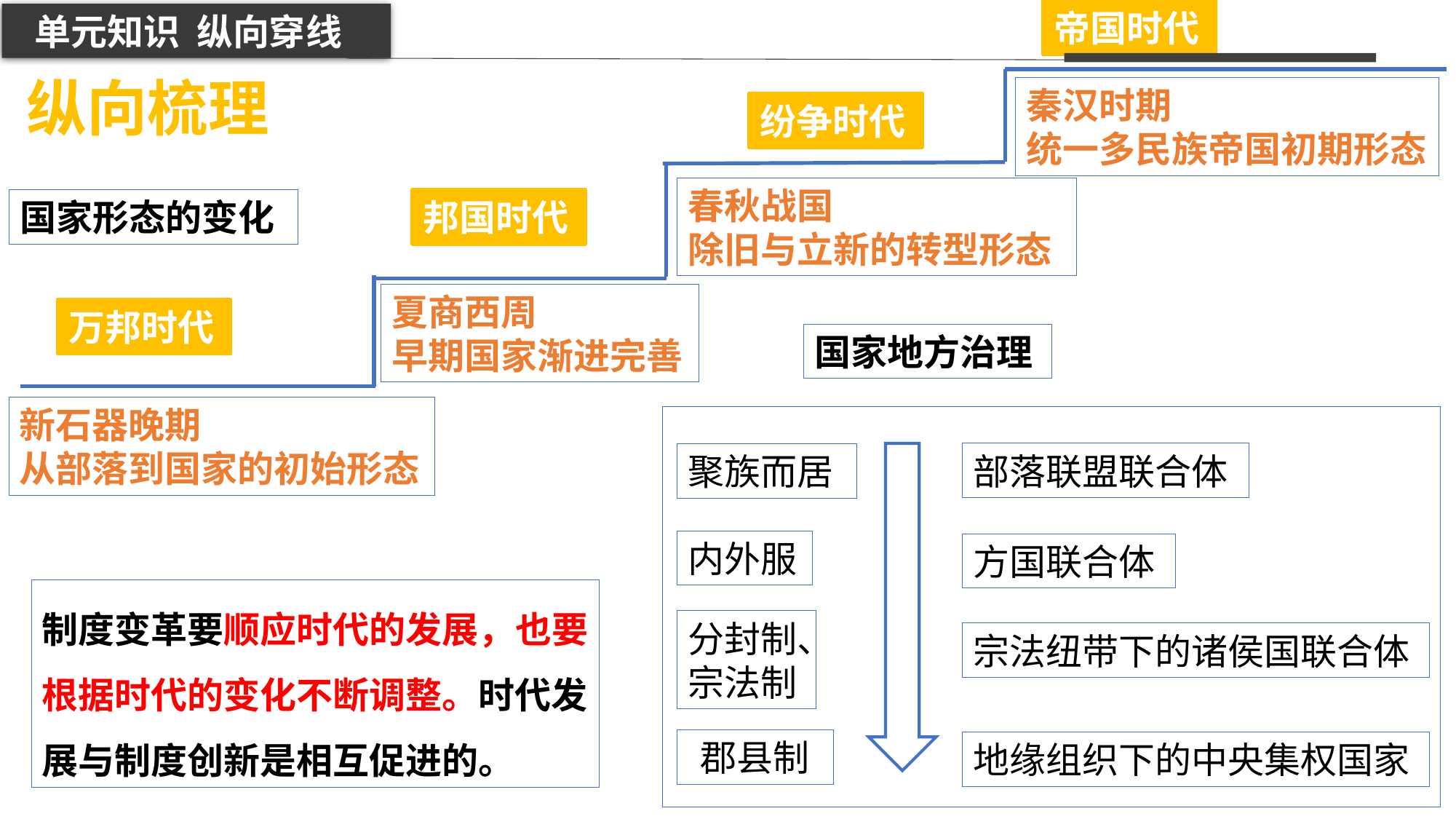

帝国时代
单元知识  纵向穿线

纵向梳理
秦汉时期
统一多民族帝国初期形态
纷争时代
春秋战国
除旧与立新的转型形态
国家形态的变化
邦国时代
夏商西周
早期国家渐进完善
万邦时代
国家地方治理
新石器晚期
从部落到国家的初始形态

部落联盟联合体
聚族而居
内外服
方国联合体

制度变革要顺应时代的发展，也要根据时代的变化不断调整。时代发展与制度创新是相互促进的。
分封制、
宗法制
宗法纽带下的诸侯国联合体
郡县制
地缘组织下的中央集权国家